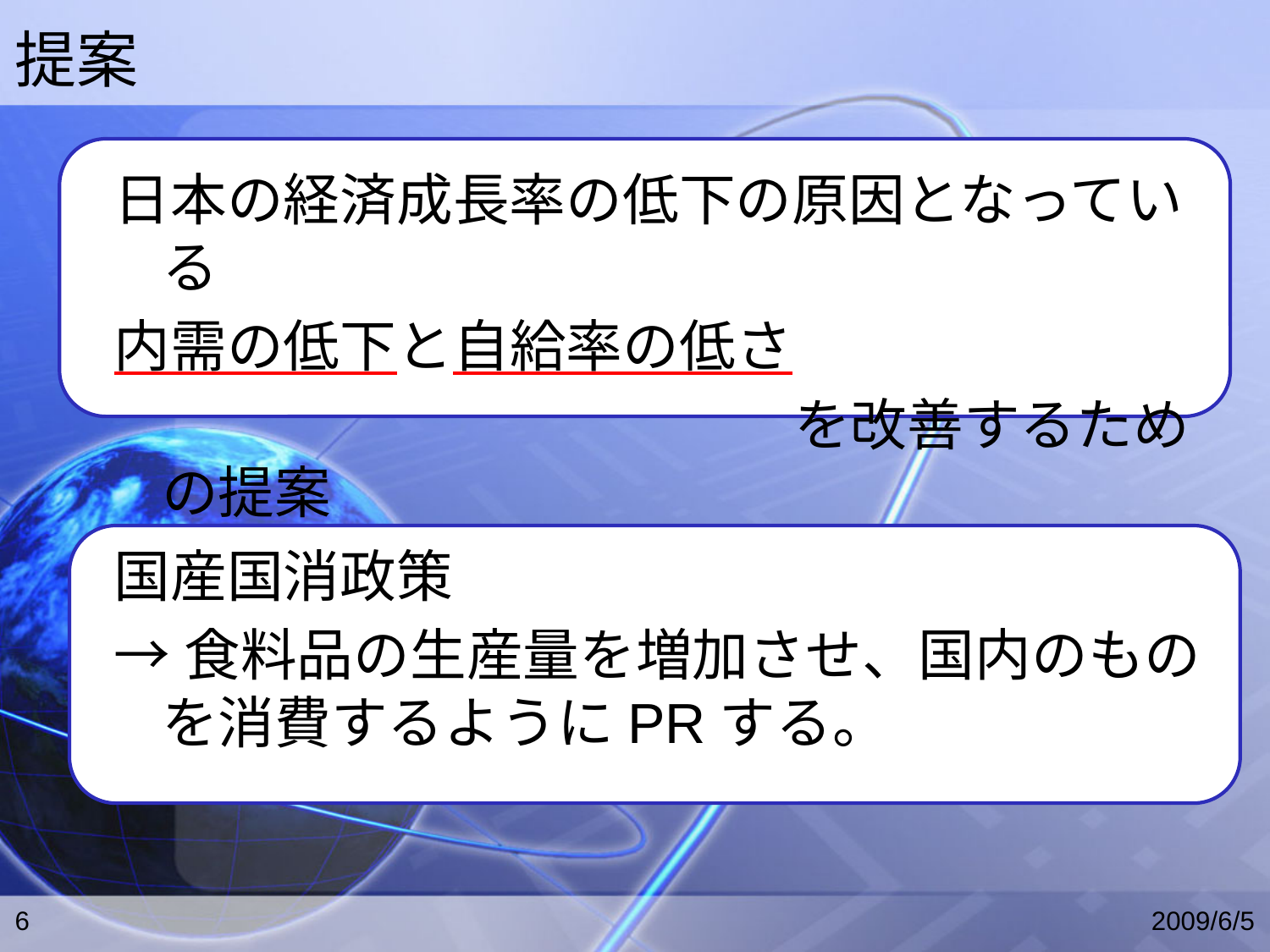

# 提案

日本の経済成長率の低下の原因となっている
内需の低下と自給率の低さ
        　　　　　　　　　　を改善するための提案

国産国消政策
→食料品の生産量を増加させ、国内のものを消費するようにPRする。
6
2009/6/5